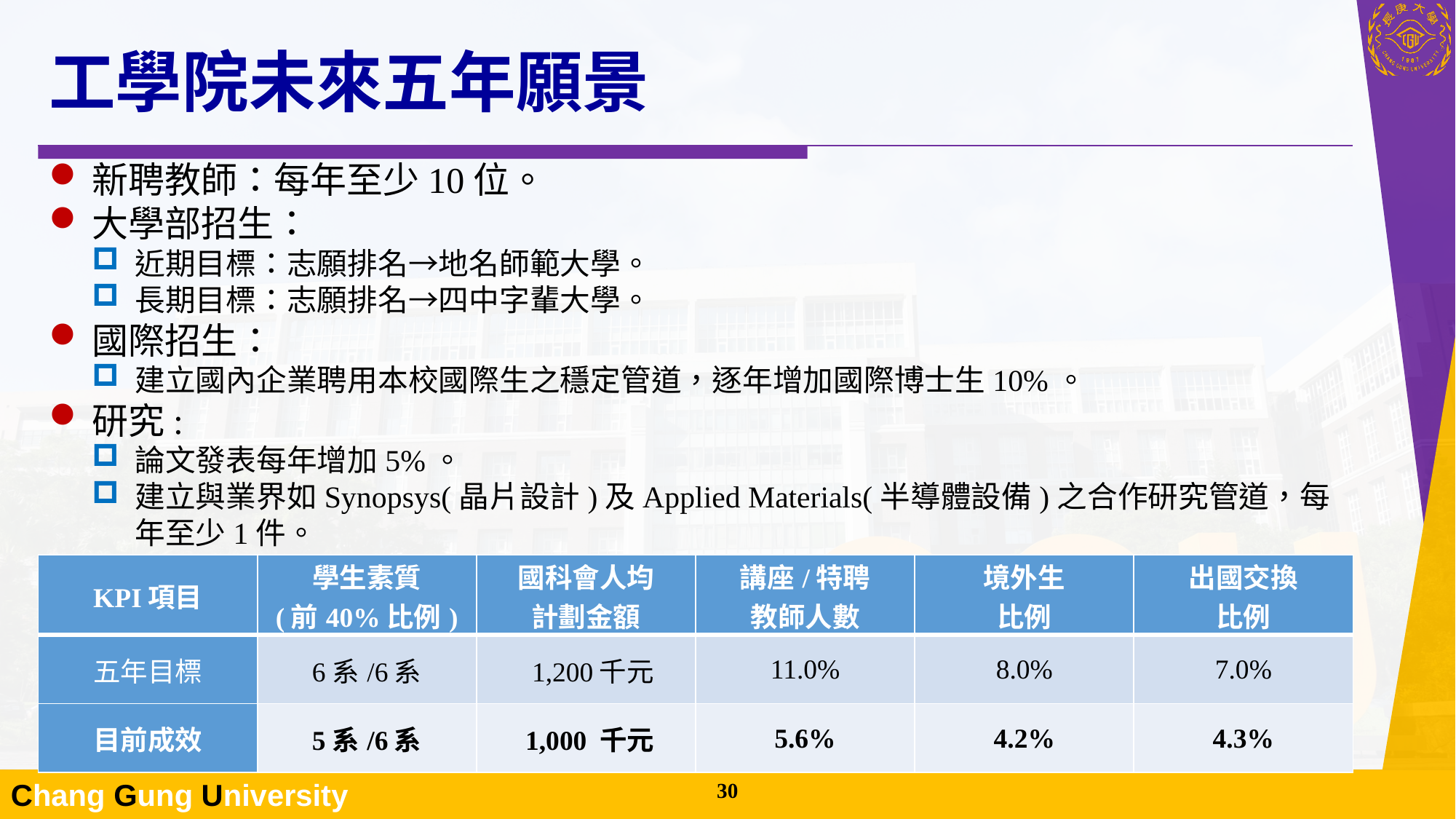

# 工學院未來五年願景
新聘教師：每年至少10位。
大學部招生：
近期目標：志願排名→地名師範大學。
長期目標：志願排名→四中字輩大學。
國際招生：
建立國內企業聘用本校國際生之穩定管道，逐年增加國際博士生10%。
研究:
論文發表每年增加5%。
建立與業界如Synopsys(晶片設計)及Applied Materials(半導體設備)之合作研究管道，每年至少1件。
| KPI項目 | 學生素質 (前40%比例) | 國科會人均 計劃金額 | 講座/特聘 教師人數 | 境外生 比例 | 出國交換 比例 |
| --- | --- | --- | --- | --- | --- |
| 五年目標 | 6系/6系 | 1,200千元 | 11.0% | 8.0% | 7.0% |
| 目前成效 | 5系/6系 | 1,000 千元 | 5.6% | 4.2% | 4.3% |
30